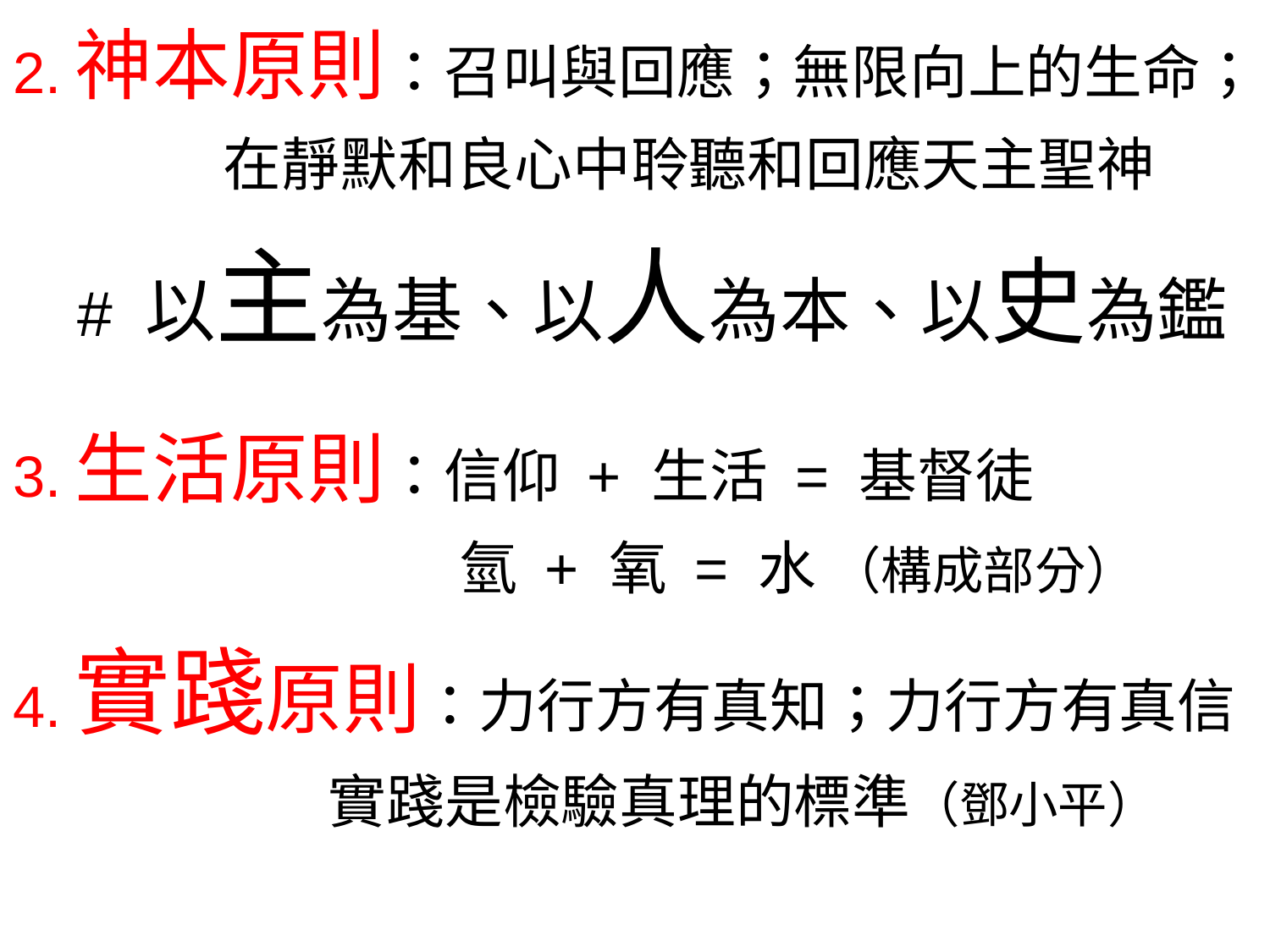

2.神本原則：召叫與回應；無限向上的生命；
               在靜默和良心中聆聽和回應天主聖神
    # 以主為基、以人為本、以史為鑑
3.生活原則：信仰 + 生活 = 基督徒
                                 氫 + 氧 = 水 （構成部分）
4.實踐原則：力行方有真知；力行方有真信
                       實踐是檢驗真理的標準（鄧小平）